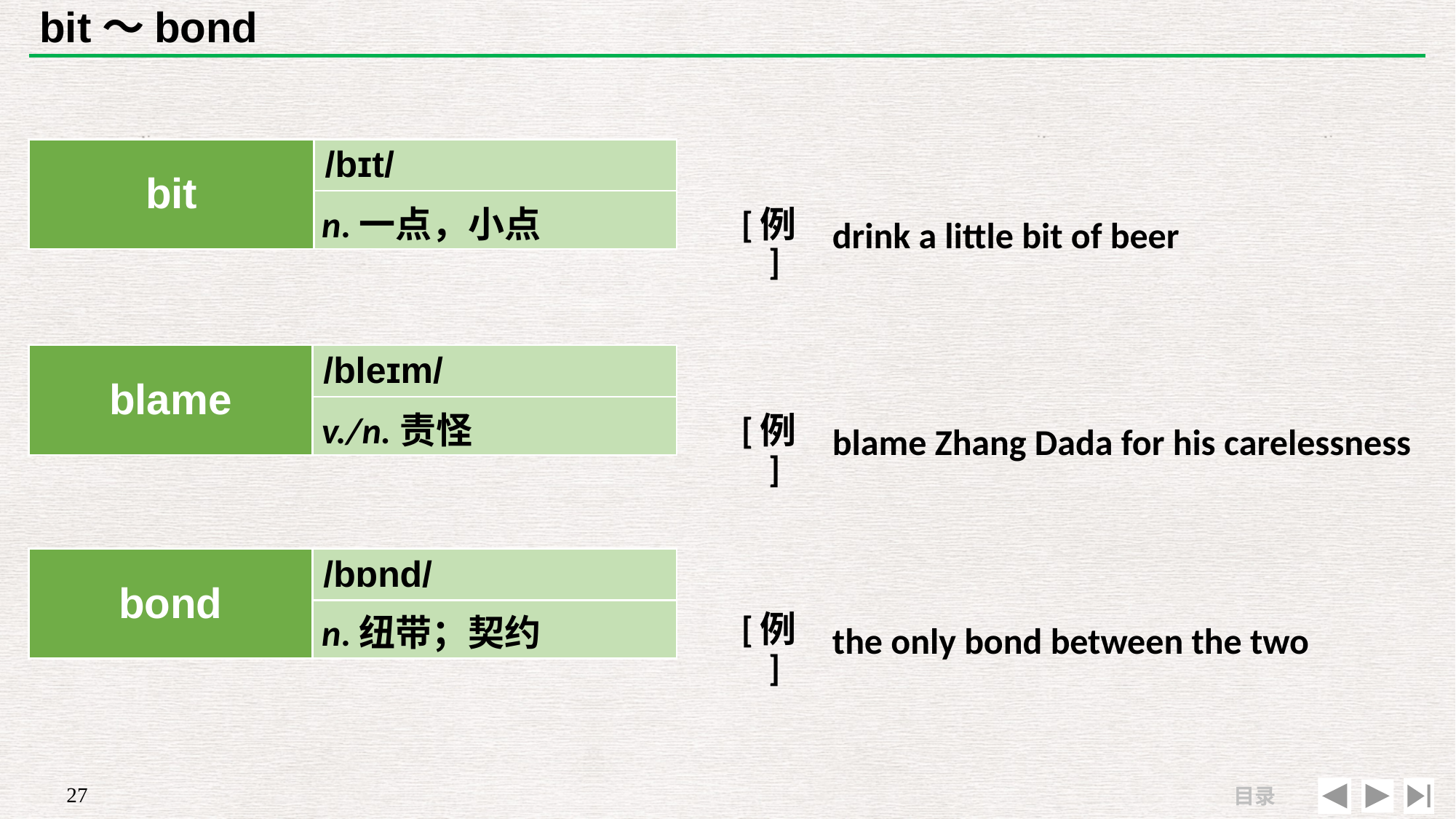

# bit～bond

| bit | /bɪt/ |
| --- | --- |
|  |  |
|  |  |
| --- | --- |
| [例] | drink a little bit of beer |
n.一点，小点
| blame | /bleɪm/ |
| --- | --- |
|  |  |
|  |  |
| --- | --- |
| [例] | blame Zhang Dada for his carelessness |
v./n.责怪
|  |  |
| --- | --- |
| [例] | the only bond between the two |
| bond | /bɒnd/ |
| --- | --- |
|  |  |
n.纽带；契约